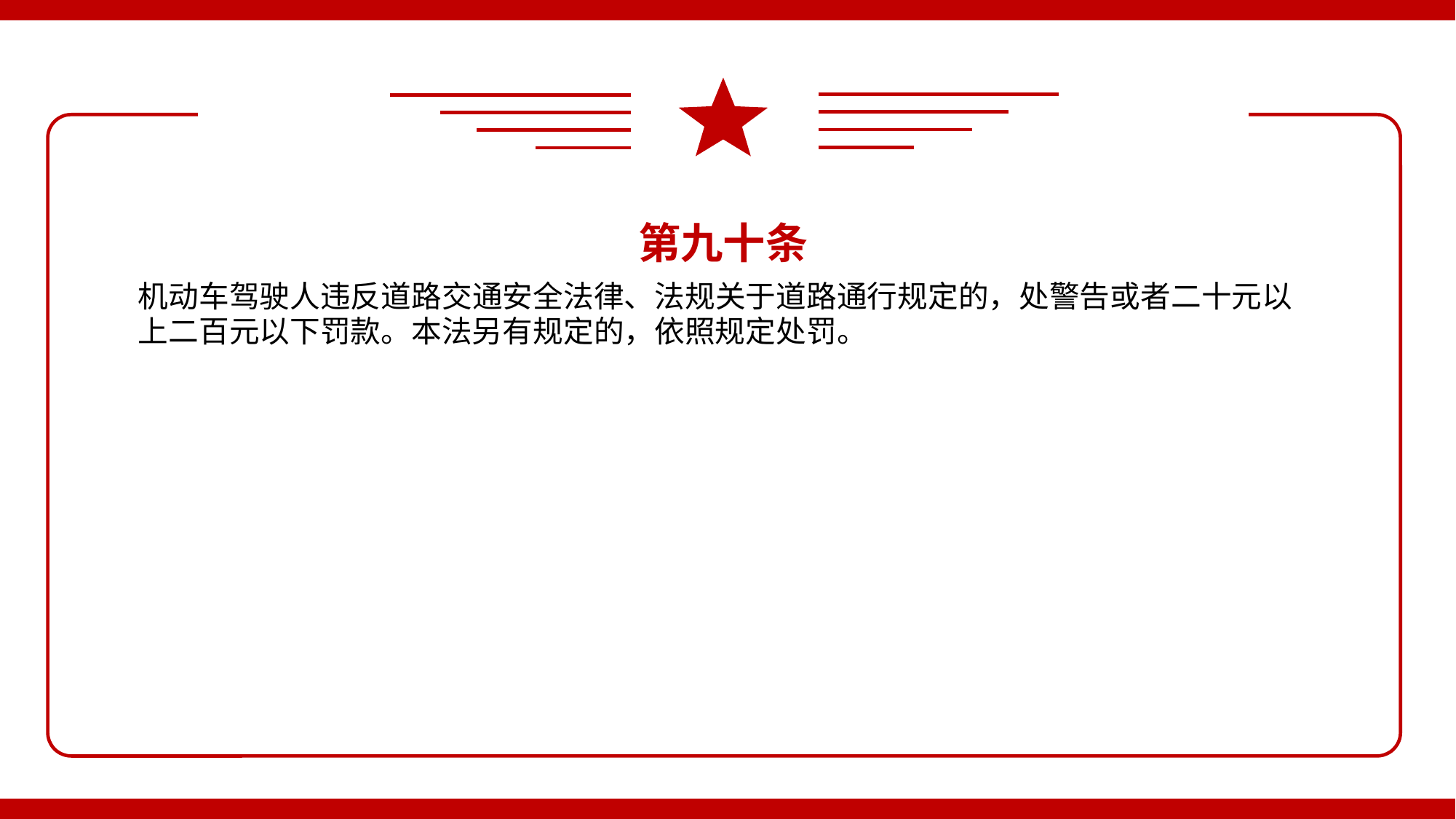

第九十条
机动车驾驶人违反道路交通安全法律、法规关于道路通行规定的，处警告或者二十元以上二百元以下罚款。本法另有规定的，依照规定处罚。